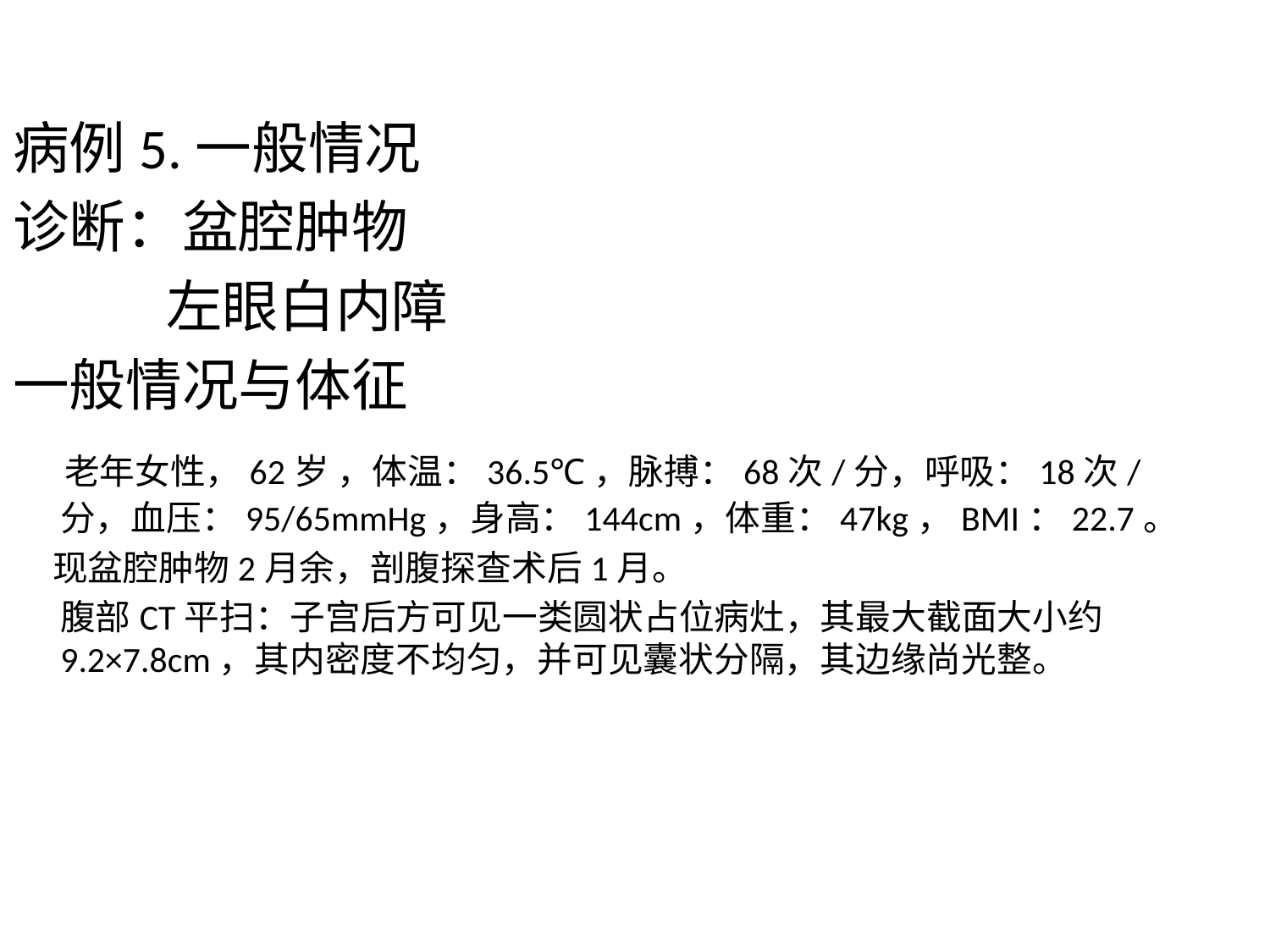

病例5.一般情况
诊断：盆腔肿物
           左眼白内障
一般情况与体征
   老年女性，62岁 ，体温：36.5℃，脉搏：68次/分，呼吸：18次/分，血压：95/65mmHg，身高：144cm，体重：47kg，BMI：22.7。
    现盆腔肿物2月余，剖腹探查术后1月。
     腹部CT平扫：子宫后方可见一类圆状占位病灶，其最大截面大小约9.2×7.8cm，其内密度不均匀，并可见囊状分隔，其边缘尚光整。